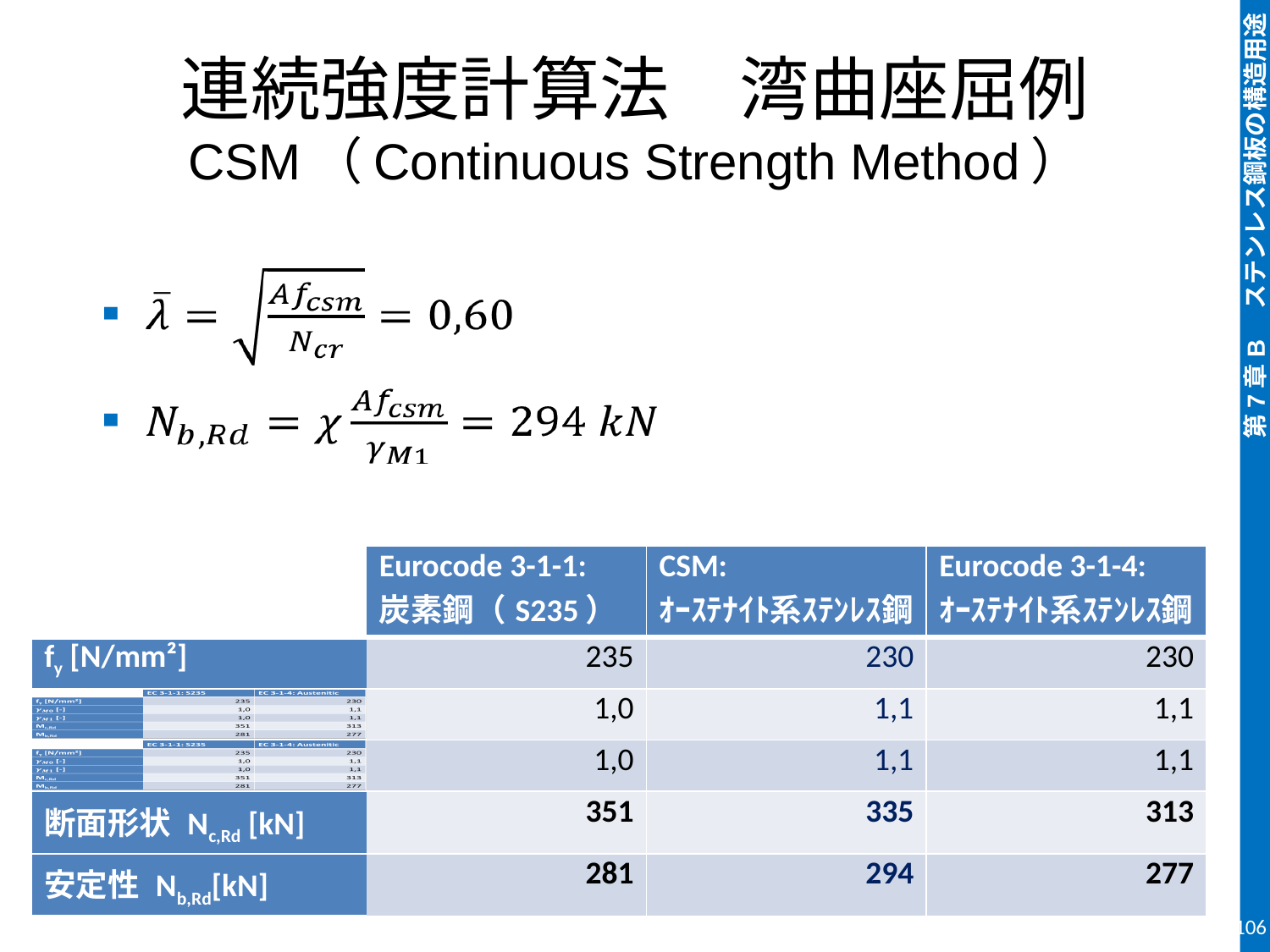

# 連続強度計算法　湾曲座屈例 CSM（Continuous Strength Method）

|  | Eurocode 3-1-1: 炭素鋼（S235） | CSM: ｵｰｽﾃﾅｲﾄ系ｽﾃﾝﾚｽ鋼 | Eurocode 3-1-4: ｵｰｽﾃﾅｲﾄ系ｽﾃﾝﾚｽ鋼 |
| --- | --- | --- | --- |
| fy [N/mm²] | 235 | 230 | 230 |
|  | 1,0 | 1,1 | 1,1 |
|  | 1,0 | 1,1 | 1,1 |
| 断面形状 Nc,Rd [kN] | 351 | 335 | 313 |
| 安定性 Nb,Rd[kN] | 281 | 294 | 277 |
106